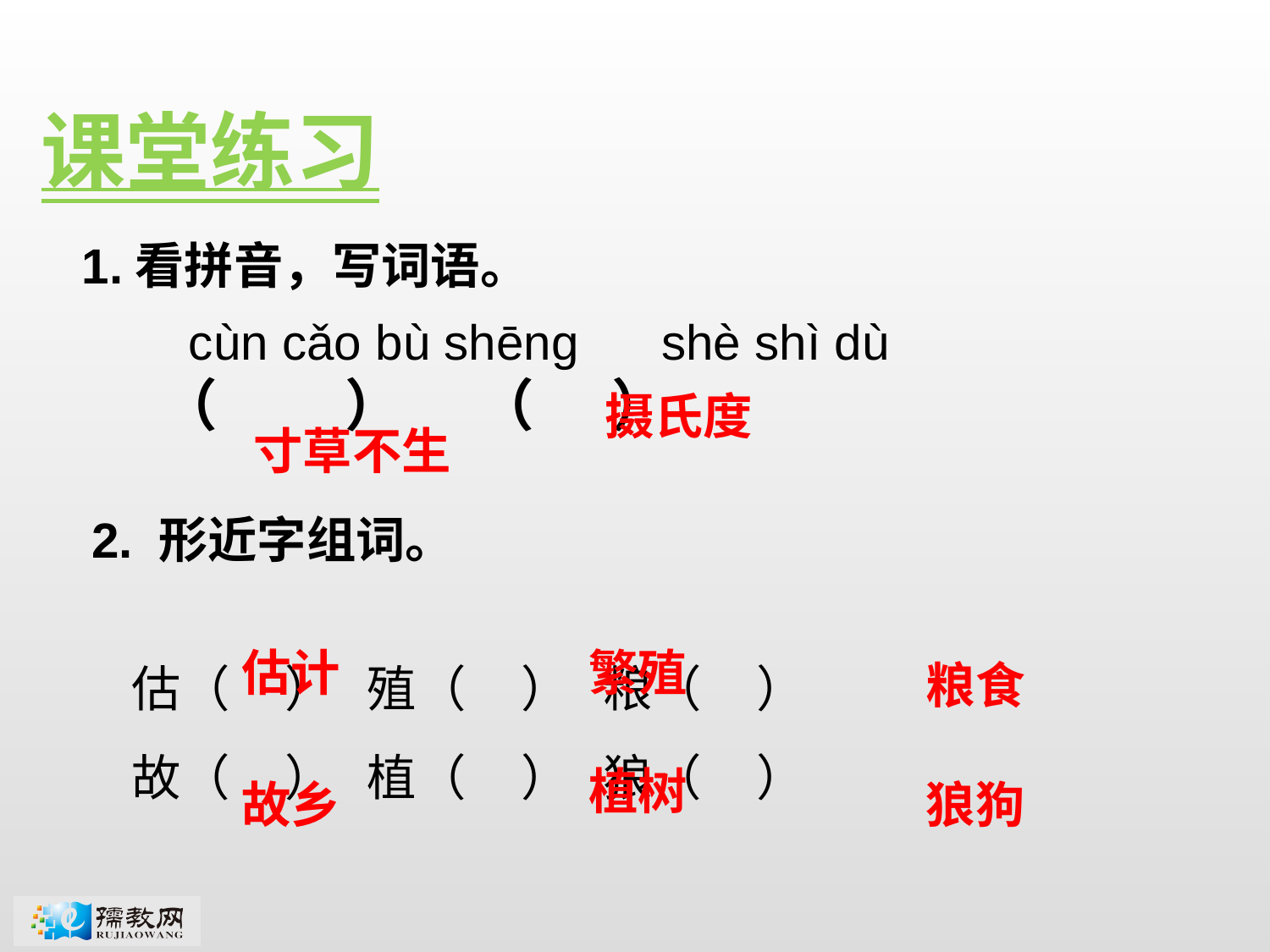

课堂练习
1.看拼音，写词语。
  cùn cǎo bù shēnɡ      shè shì dù
（          ）      （      ）
摄氏度
寸草不生
2. 形近字组词。
估（     ）   殖（     ）   粮（     ）
故（     ）   植（     ）   狼（     ）
估计
繁殖
粮食
植树
故乡
狼狗